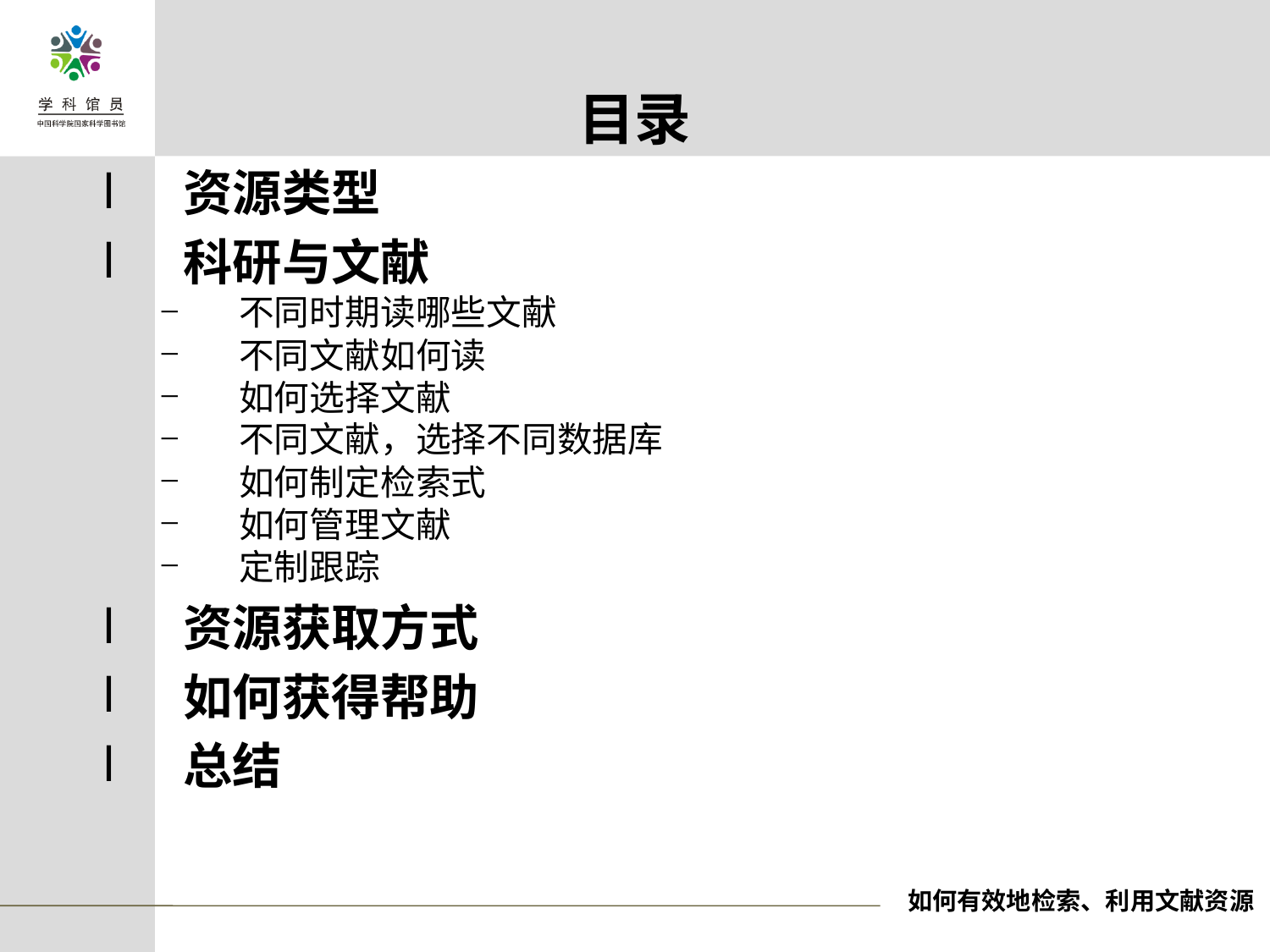

# 目录
资源类型
科研与文献
不同时期读哪些文献
不同文献如何读
如何选择文献
不同文献，选择不同数据库
如何制定检索式
如何管理文献
定制跟踪
资源获取方式
如何获得帮助
总结

如何有效地检索、利用文献资源